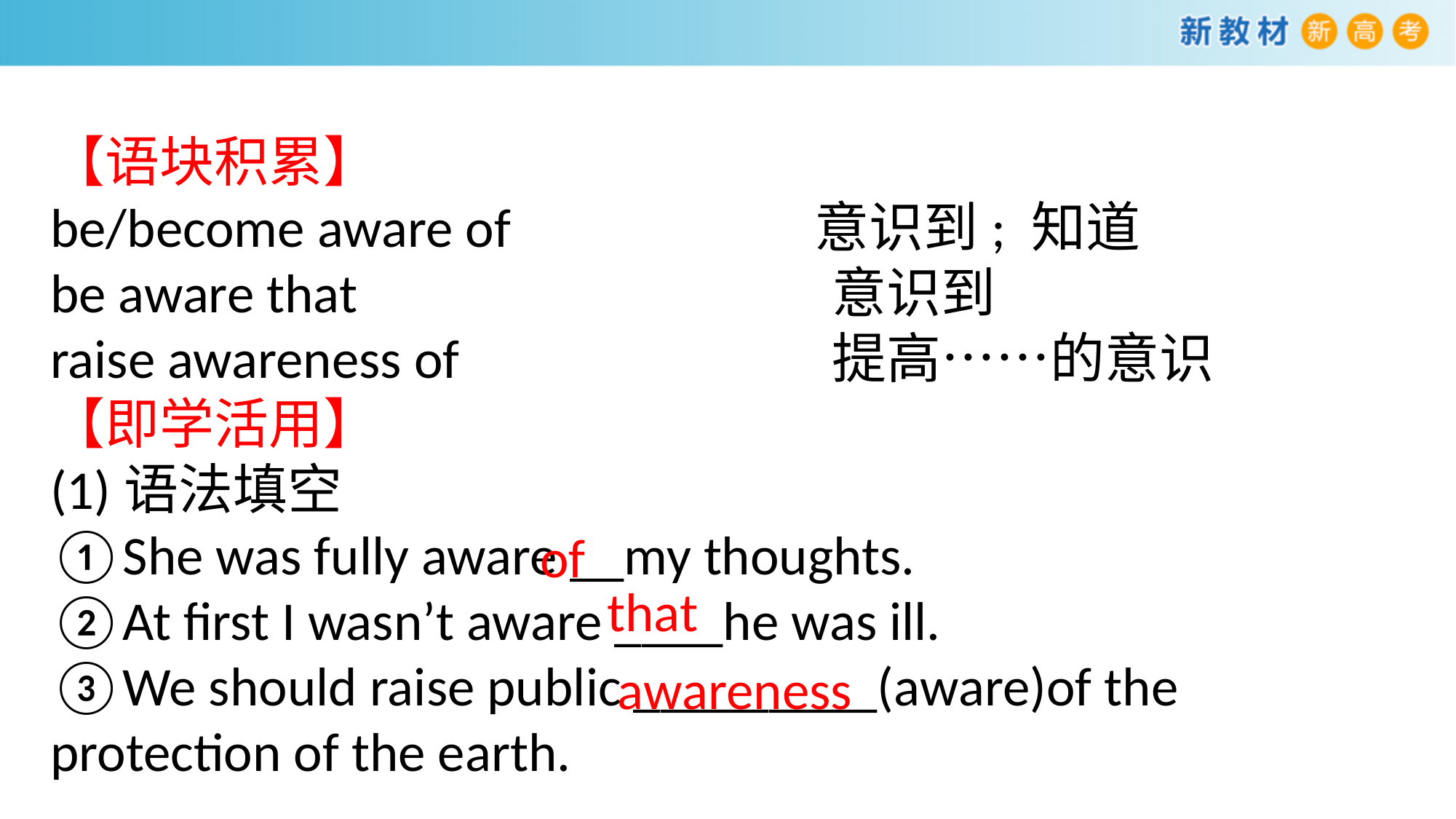

【语块积累】
be/become aware of　　　　	意识到; 知道
be aware that			                  意识到
raise awareness of		                  提高……的意识
【即学活用】
(1)语法填空
①She was fully aware __my thoughts.
②At first I wasn’t aware ____he was ill.
③We should raise public _________(aware)of the
protection of the earth.

of
that
awareness